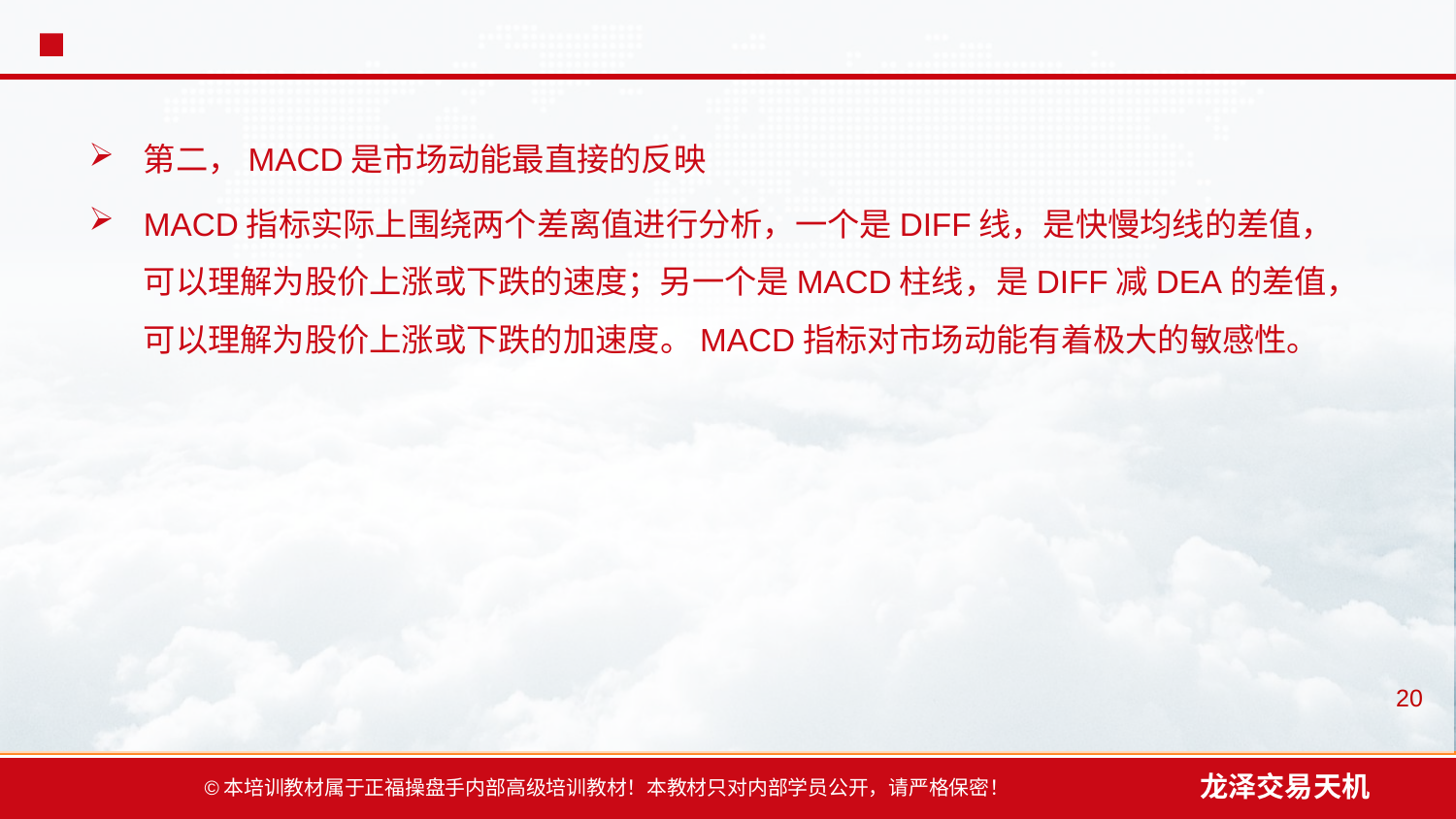

#
第二，MACD是市场动能最直接的反映
MACD指标实际上围绕两个差离值进行分析，一个是DIFF线，是快慢均线的差值，可以理解为股价上涨或下跌的速度；另一个是MACD柱线，是DIFF减DEA的差值，可以理解为股价上涨或下跌的加速度。MACD指标对市场动能有着极大的敏感性。